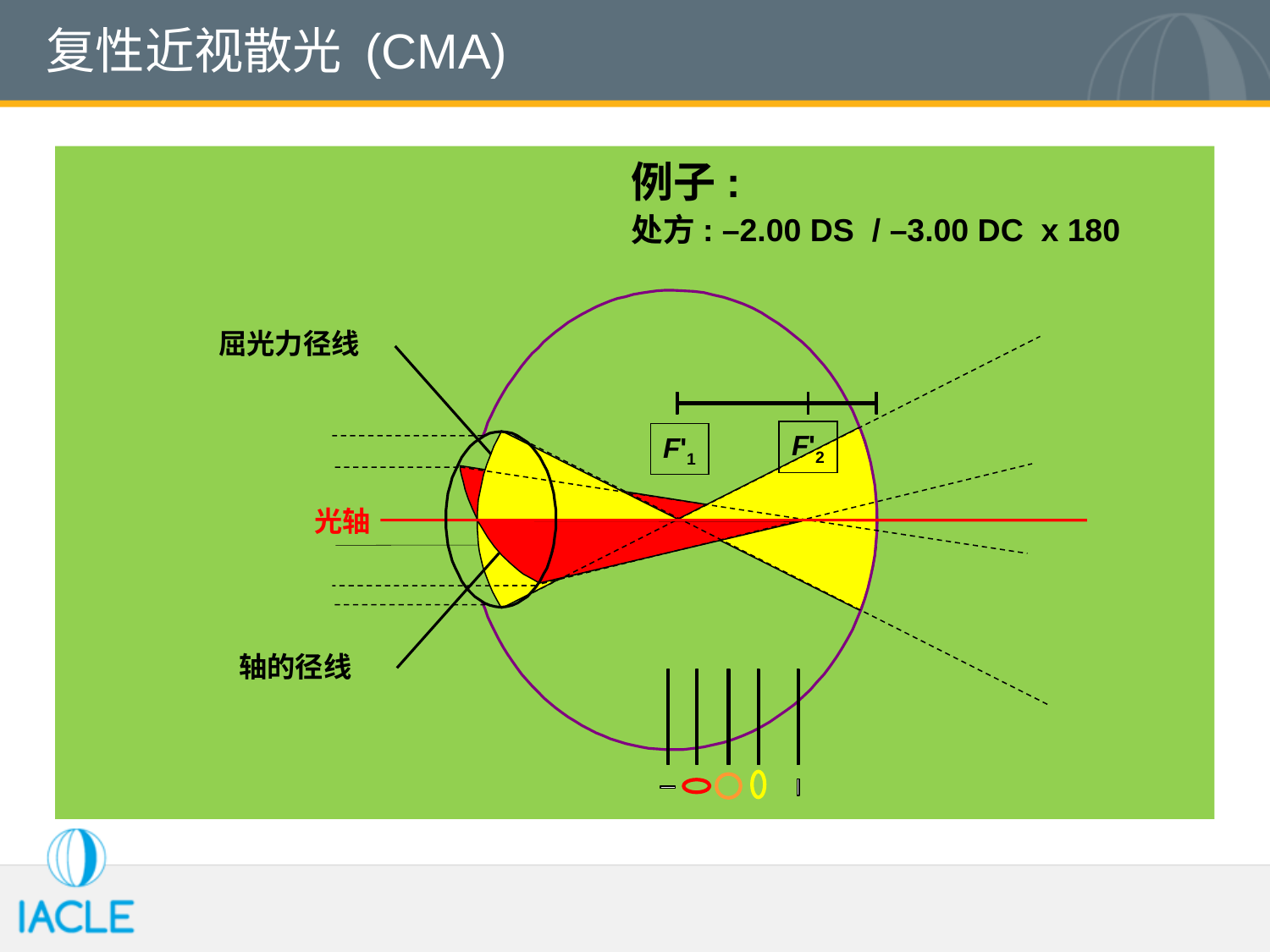

# 复性近视散光 (CMA)

例子:
处方: –2.00 DS  / –3.00 DC  x 180

   屈光力径线

F'2
F'1

光轴

  轴的径线